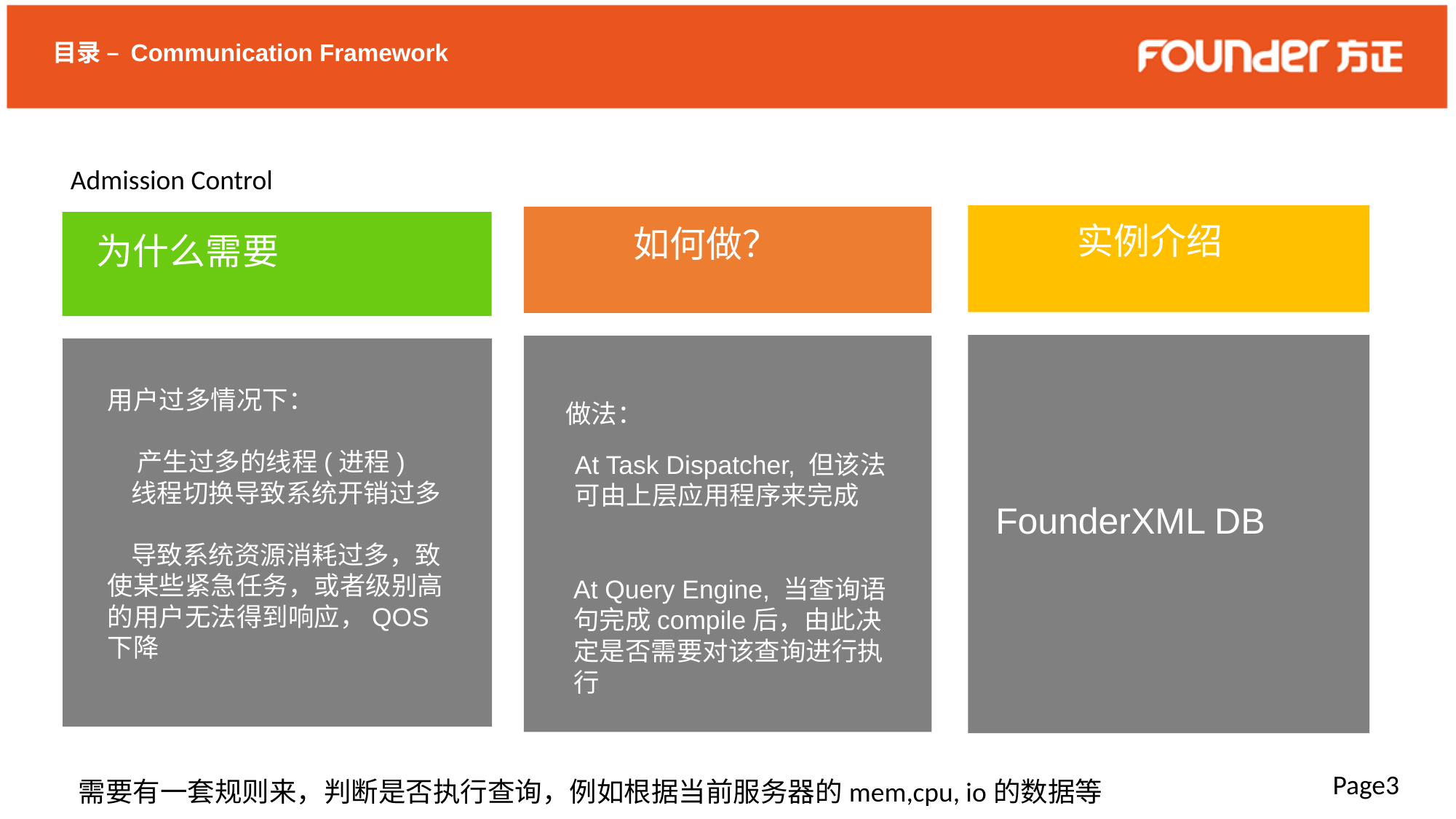

目录 – Communication Framework

Admission Control

实例介绍

FounderXML DB

如何做？

做法：

为什么需要

用户过多情况下：

    产生过多的线程(进程)
   线程切换导致系统开销过多

   导致系统资源消耗过多，致  使某些紧急任务，或者级别高的用户无法得到响应，QOS下降
At Task Dispatcher, 但该法可由上层应用程序来完成
At Query Engine, 当查询语句完成compile后，由此决定是否需要对该查询进行执行
Page3
需要有一套规则来，判断是否执行查询，例如根据当前服务器的mem,cpu, io的数据等